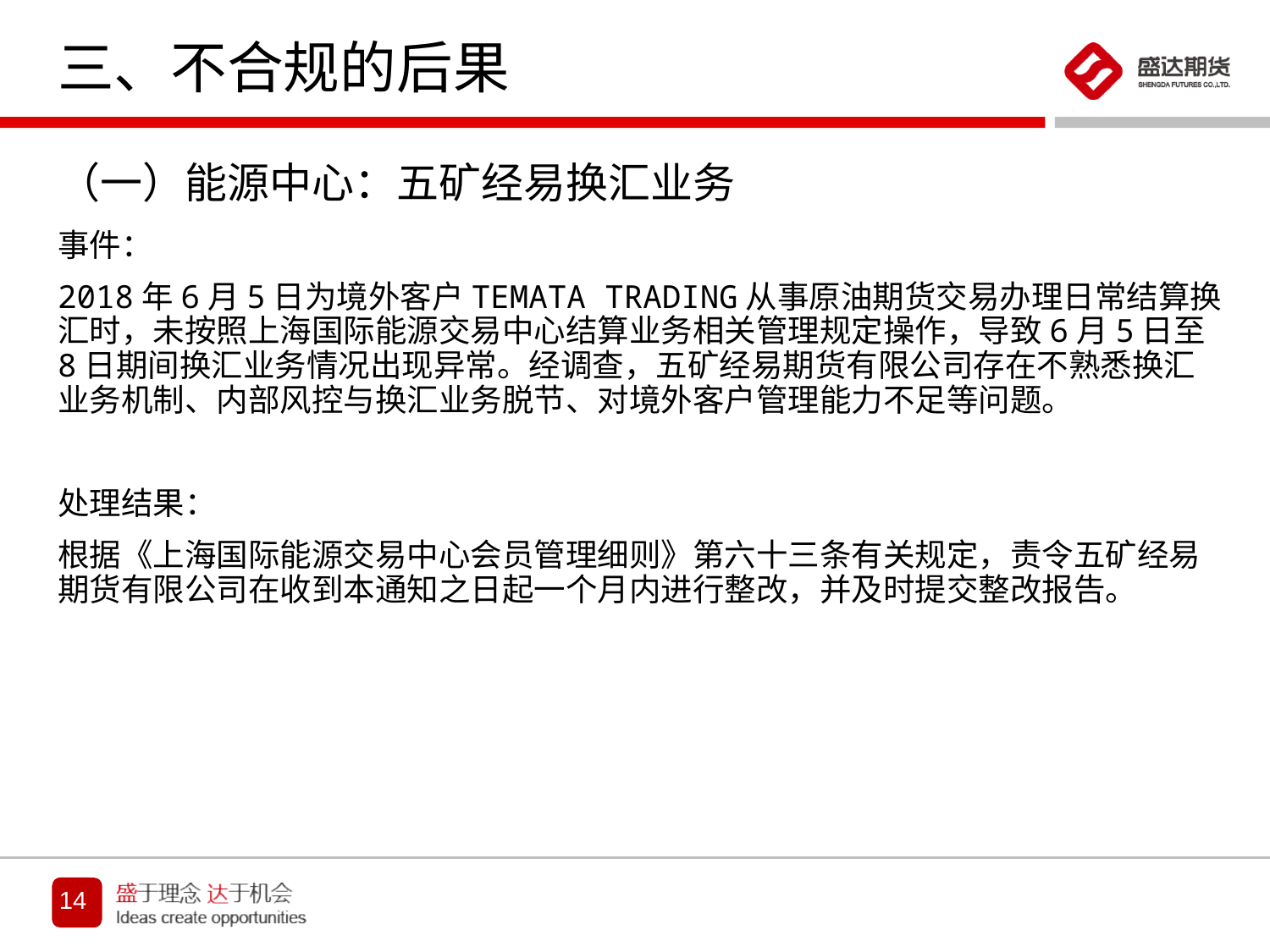

# 三、不合规的后果
（一）能源中心：五矿经易换汇业务
事件：
2018年6月5日为境外客户TEMATA TRADING从事原油期货交易办理日常结算换汇时，未按照上海国际能源交易中心结算业务相关管理规定操作，导致6月5日至8日期间换汇业务情况出现异常。经调查，五矿经易期货有限公司存在不熟悉换汇业务机制、内部风控与换汇业务脱节、对境外客户管理能力不足等问题。

处理结果：
根据《上海国际能源交易中心会员管理细则》第六十三条有关规定，责令五矿经易期货有限公司在收到本通知之日起一个月内进行整改，并及时提交整改报告。